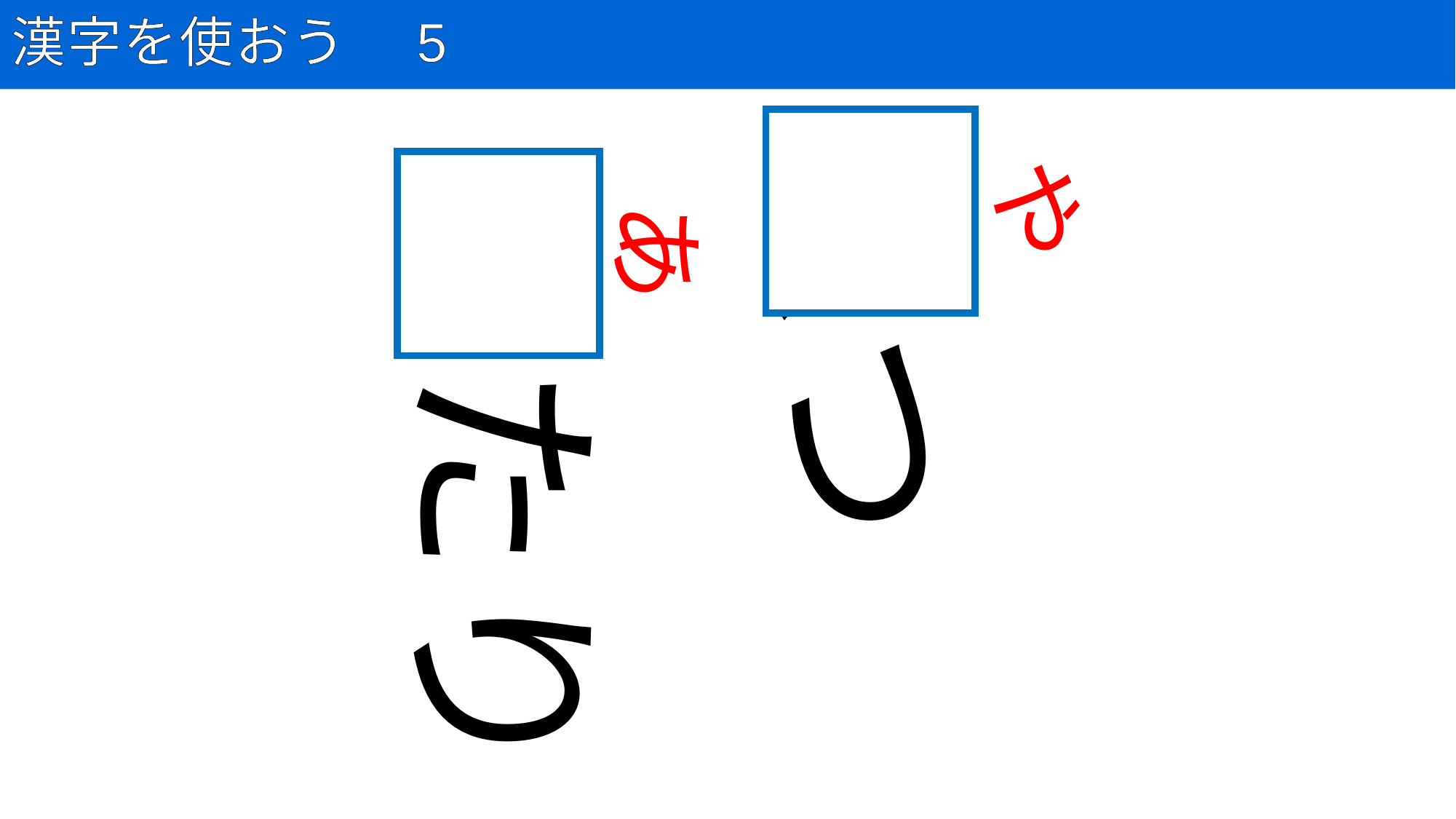

# 漢字を使おう　5
18
八つ

当たり
や

あ